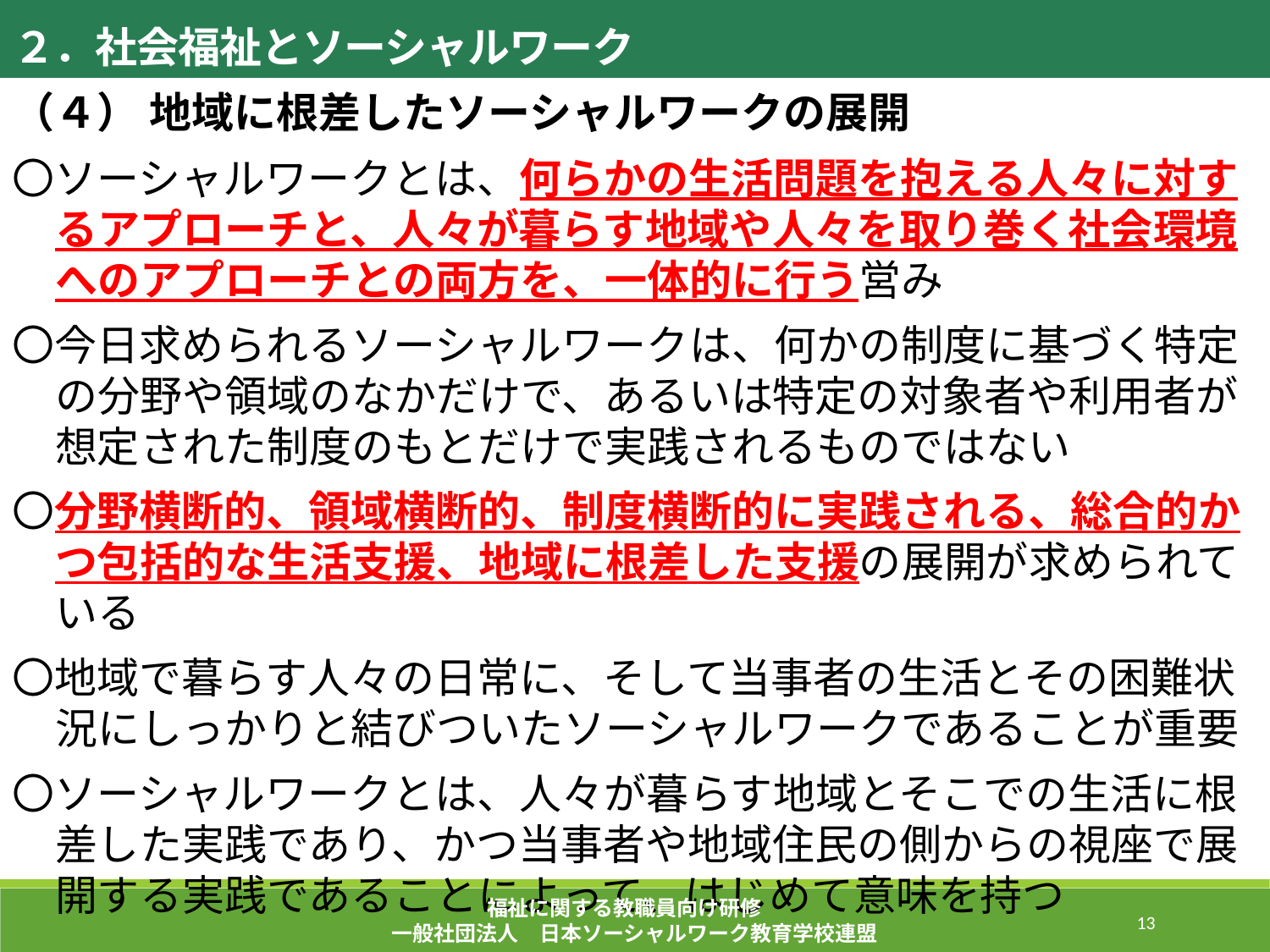

２．社会福祉とソーシャルワーク
（４） 地域に根差したソーシャルワークの展開
〇ソーシャルワークとは、何らかの生活問題を抱える人々に対するアプローチと、人々が暮らす地域や人々を取り巻く社会環境へのアプローチとの両方を、一体的に行う営み
〇今日求められるソーシャルワークは、何かの制度に基づく特定の分野や領域のなかだけで、あるいは特定の対象者や利用者が想定された制度のもとだけで実践されるものではない
〇分野横断的、領域横断的、制度横断的に実践される、総合的かつ包括的な生活支援、地域に根差した支援の展開が求められている
〇地域で暮らす人々の日常に、そして当事者の生活とその困難状況にしっかりと結びついたソーシャルワークであることが重要
〇ソーシャルワークとは、人々が暮らす地域とそこでの生活に根差した実践であり、かつ当事者や地域住民の側からの視座で展開する実践であることによって、はじめて意味を持つ
福祉に関する教職員向け研修
一般社団法人　日本ソーシャルワーク教育学校連盟
13